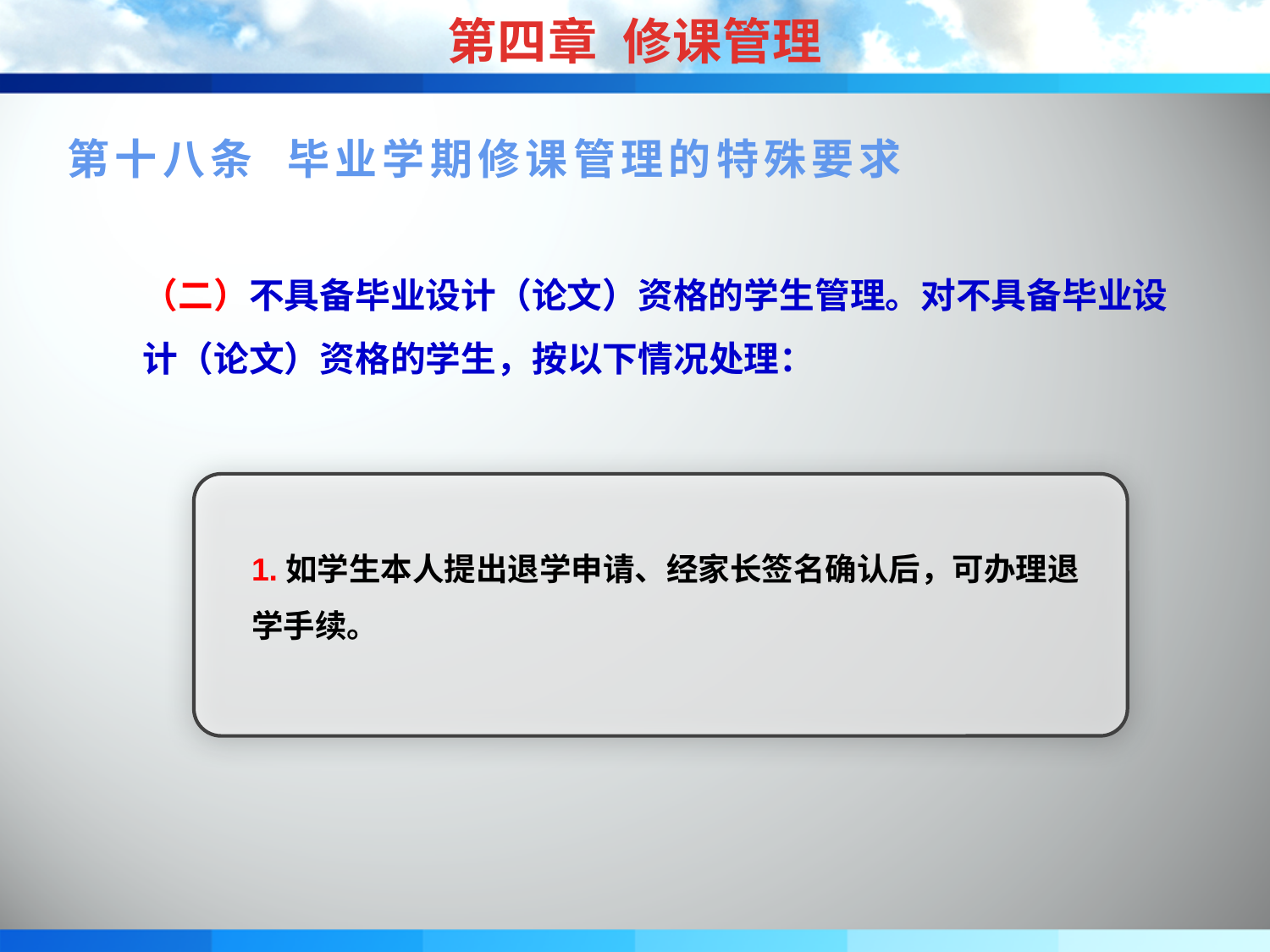

第四章  修课管理
第十八条  毕业学期修课管理的特殊要求
（二）不具备毕业设计（论文）资格的学生管理。对不具备毕业设计（论文）资格的学生，按以下情况处理：

1.如学生本人提出退学申请、经家长签名确认后，可办理退学手续。